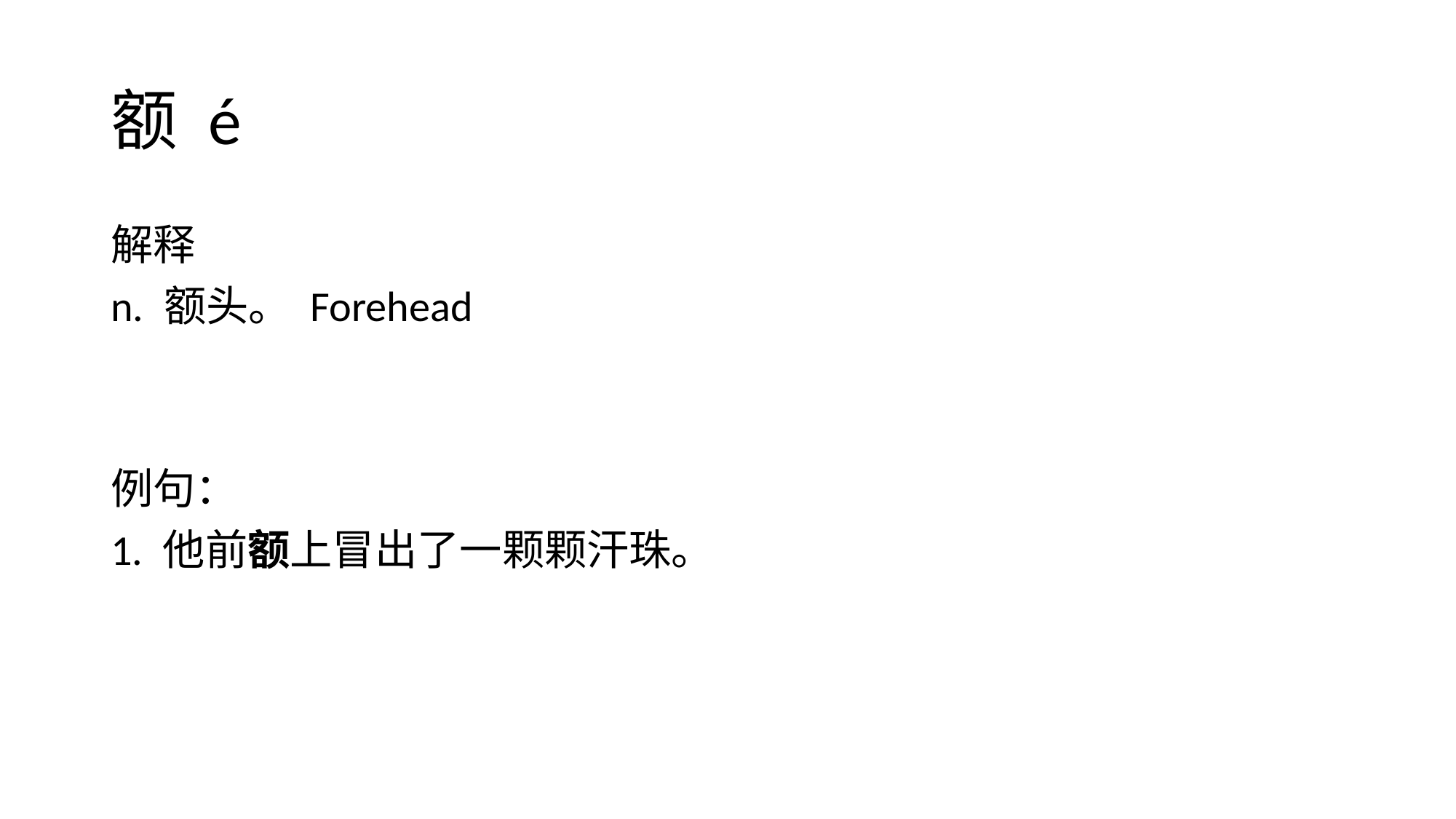

# 额 é
解释
n. 额头。 Forehead

例句：
1. 他前额上冒出了一颗颗汗珠。